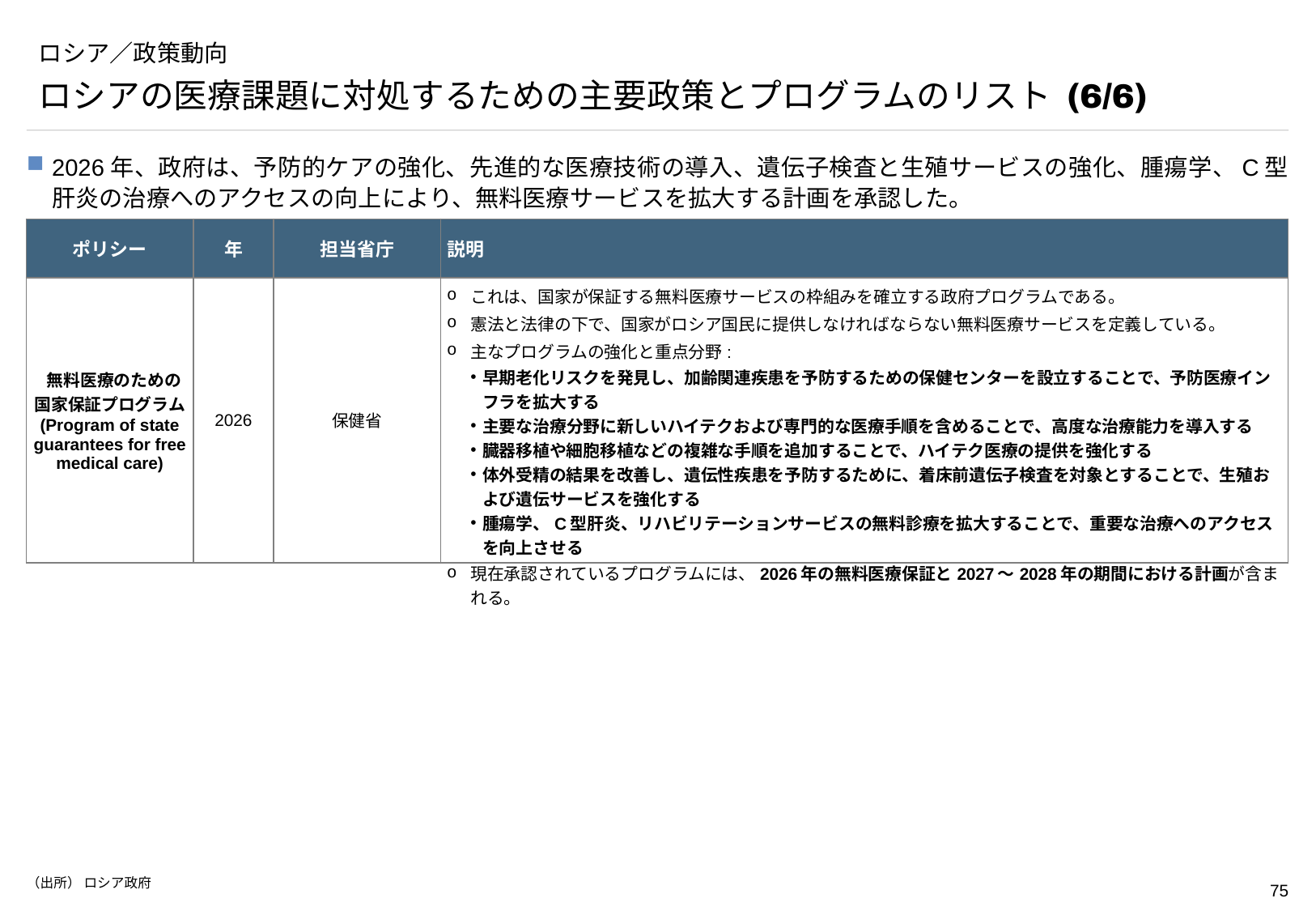

# ロシア／政策動向
ロシアの医療課題に対処するための主要政策とプログラムのリスト (6/6)
2026年、政府は、予防的ケアの強化、先進的な医療技術の導入、遺伝子検査と生殖サービスの強化、腫瘍学、C型肝炎の治療へのアクセスの向上により、無料医療サービスを拡大する計画を承認した。
| ポリシー | 年 | 担当省庁 | 説明 |
| --- | --- | --- | --- |
| 無料医療のための国家保証プログラム (Program of state guarantees for free medical care) | 2026 | 保健省 | これは、国家が保証する無料医療サービスの枠組みを確立する政府プログラムである。 憲法と法律の下で、国家がロシア国民に提供しなければならない無料医療サービスを定義している。 主なプログラムの強化と重点分野: 早期老化リスクを発見し、加齢関連疾患を予防するための保健センターを設立することで、予防医療インフラを拡大する 主要な治療分野に新しいハイテクおよび専門的な医療手順を含めることで、高度な治療能力を導入する 臓器移植や細胞移植などの複雑な手順を追加することで、ハイテク医療の提供を強化する 体外受精の結果を改善し、遺伝性疾患を予防するために、着床前遺伝子検査を対象とすることで、生殖および遺伝サービスを強化する 腫瘍学、C型肝炎、リハビリテーションサービスの無料診療を拡大することで、重要な治療へのアクセスを向上させる 現在承認されているプログラムには、2026年の無料医療保証と2027～2028年の期間における計画が含まれる。 |
（出所） ロシア政府